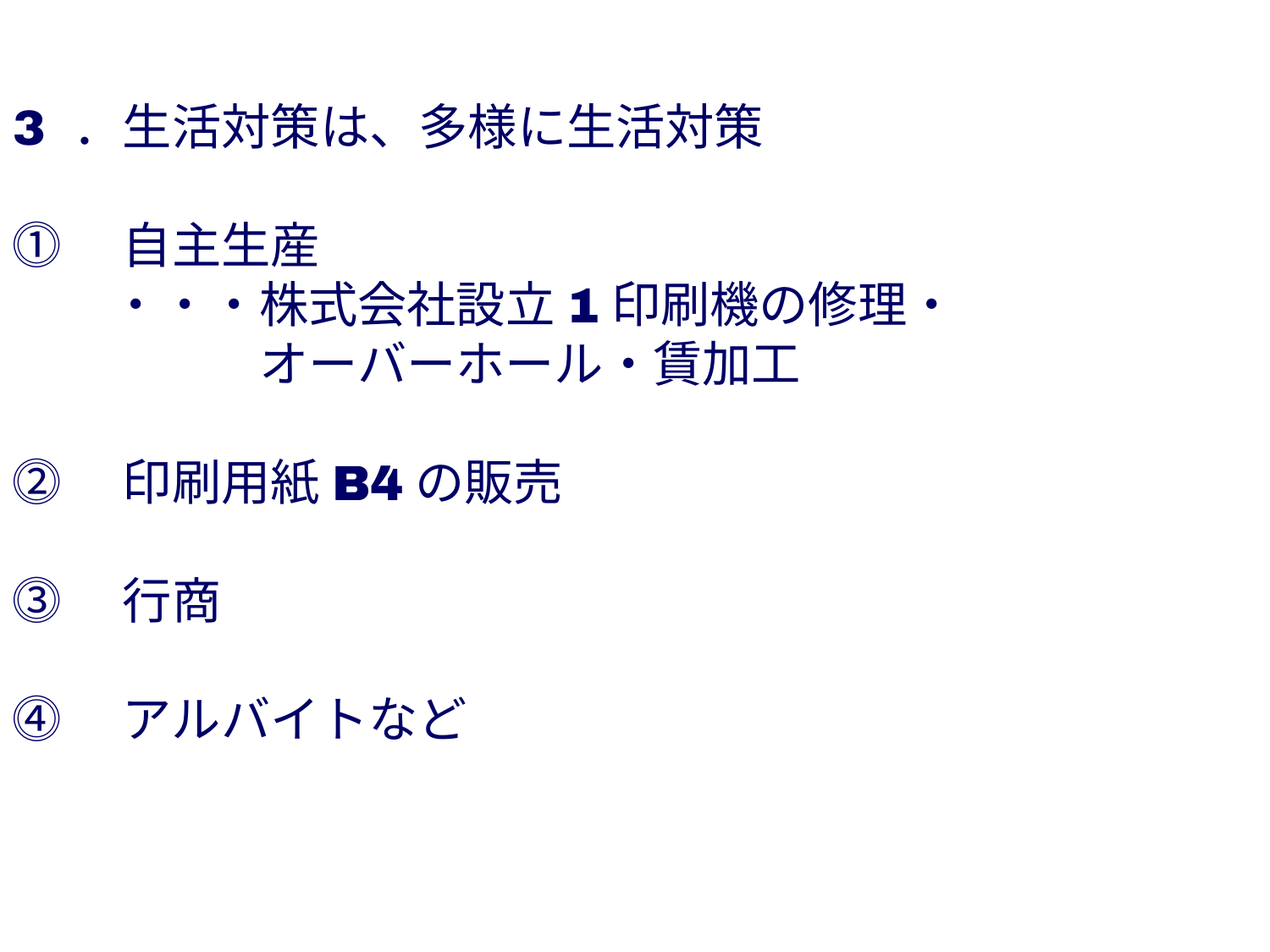

3 ．生活対策は、多様に生活対策

⓵　自主生産
　　・・・株式会社設立1印刷機の修理・
　　　　　オーバーホール・賃加工

⓶　印刷用紙B4の販売

⓷　行商

⓸　アルバイトなど